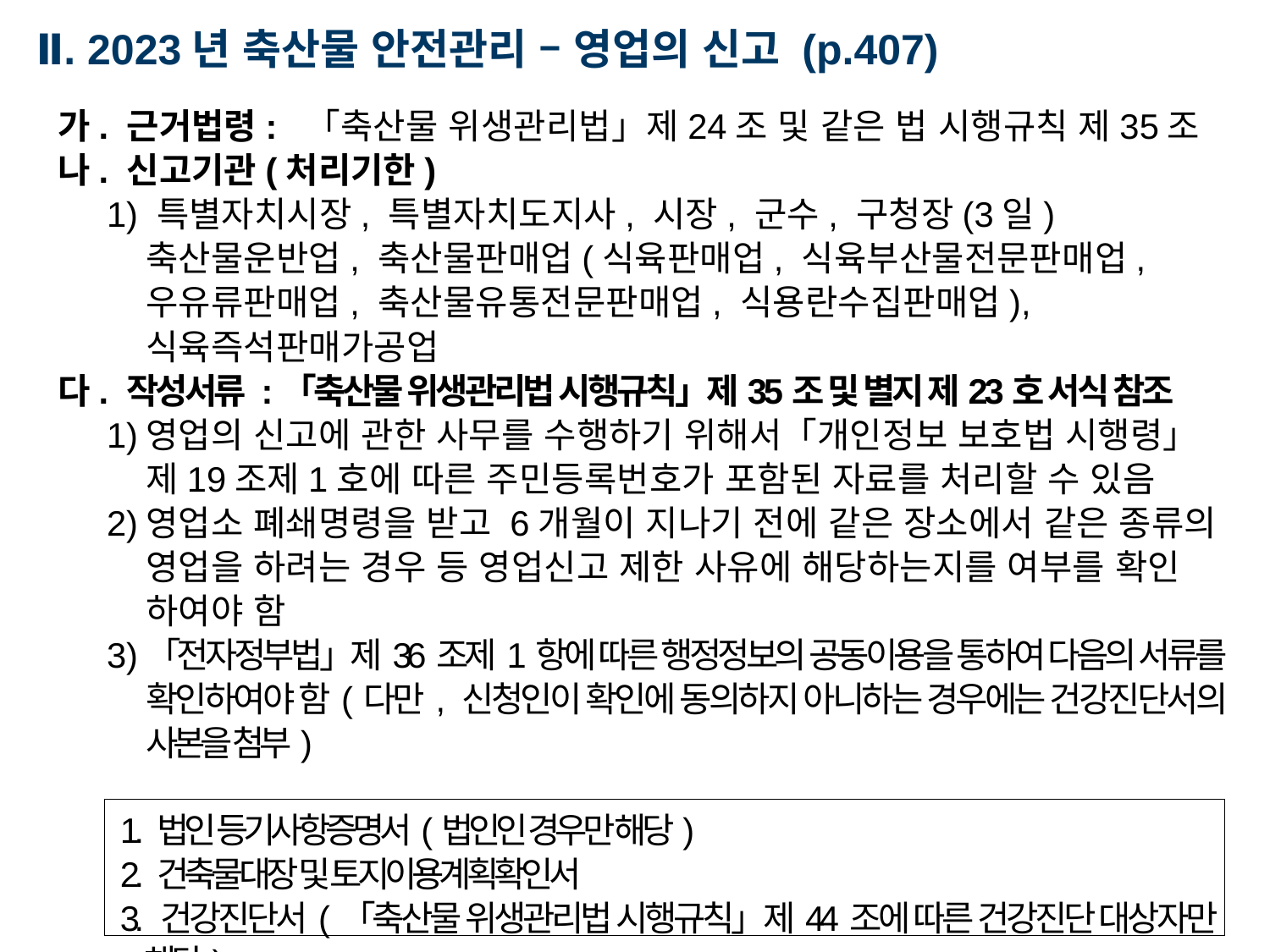

Ⅱ. 2023년 축산물 안전관리 – 영업의 신고 (p.407)
가. 근거법령:  「축산물 위생관리법」제24조 및 같은 법 시행규칙 제35조
나. 신고기관(처리기한)
1) 특별자치시장, 특별자치도지사, 시장, 군수, 구청장(3일) 축산물운반업, 축산물판매업(식육판매업, 식육부산물전문판매업, 우유류판매업, 축산물유통전문판매업, 식용란수집판매업), 식육즉석판매가공업
다. 작성서류 :「축산물 위생관리법 시행규칙」제35조 및 별지 제23호 서식 참조
영업의 신고에 관한 사무를 수행하기 위해서「개인정보 보호법 시행령」 제19조제1호에 따른 주민등록번호가 포함된 자료를 처리할 수 있음
영업소 폐쇄명령을 받고 6개월이 지나기 전에 같은 장소에서 같은 종류의 영업을 하려는 경우 등 영업신고 제한 사유에 해당하는지를 여부를 확인 하여야 함
「전자정부법」제36조제1항에 따른 행정정보의 공동이용을 통하여 다음의 서류를 확인하여야 함(다만, 신청인이 확인에 동의하지 아니하는 경우에는 건강진단서의 사본을 첨부)
1. 법인 등기사항증명서(법인인 경우만 해당)
2. 건축물대장 및 토지이용계획확인서
3. 건강진단서(「축산물 위생관리법 시행규칙」제44조에 따른 건강진단 대상자만 해당)